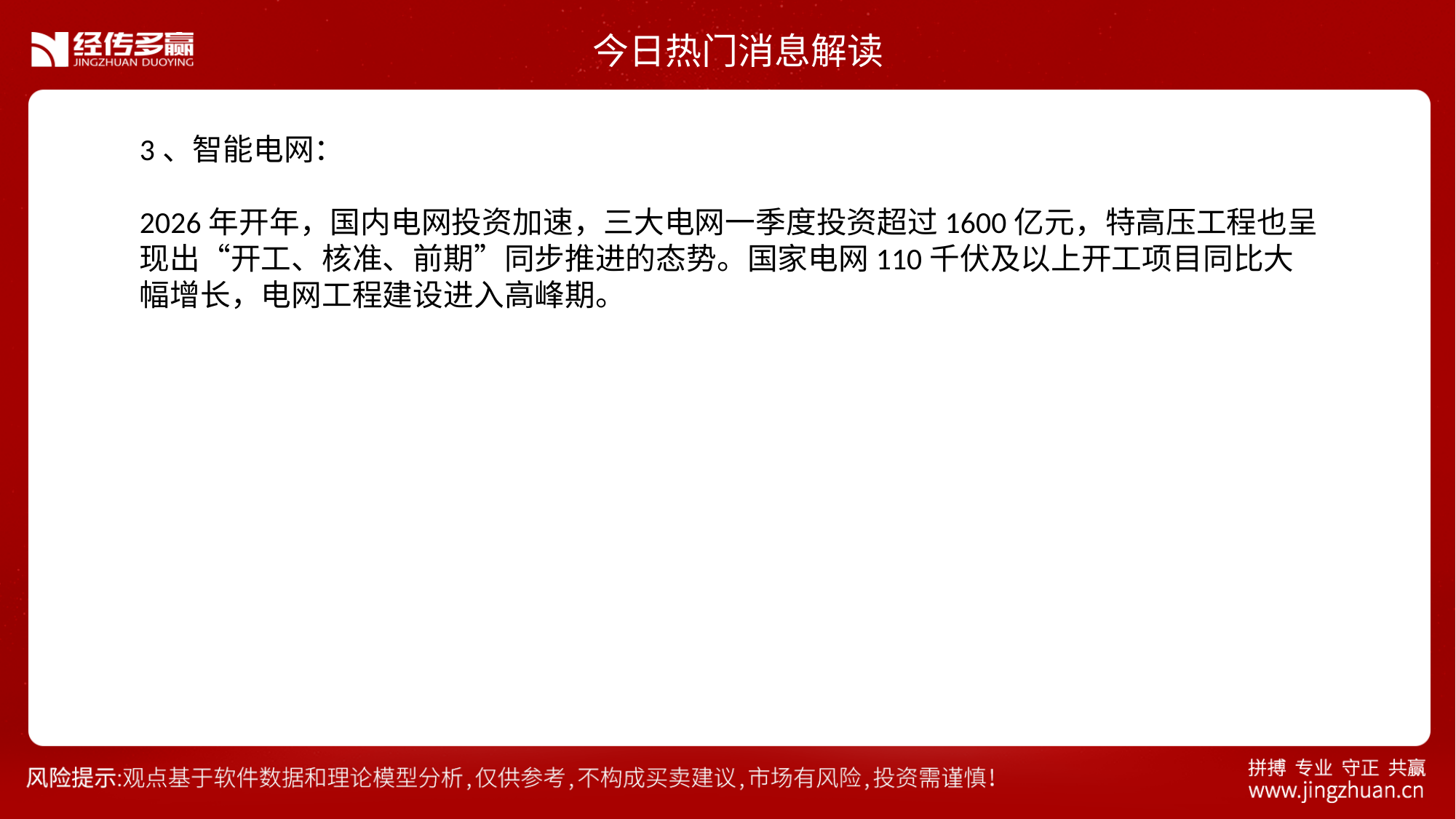

今日热门消息解读
3、智能电网：

2026年开年，国内电网投资加速，三大电网一季度投资超过1600亿元，特高压工程也呈现出“开工、核准、前期”同步推进的态势。国家电网110千伏及以上开工项目同比大幅增长，电网工程建设进入高峰期。